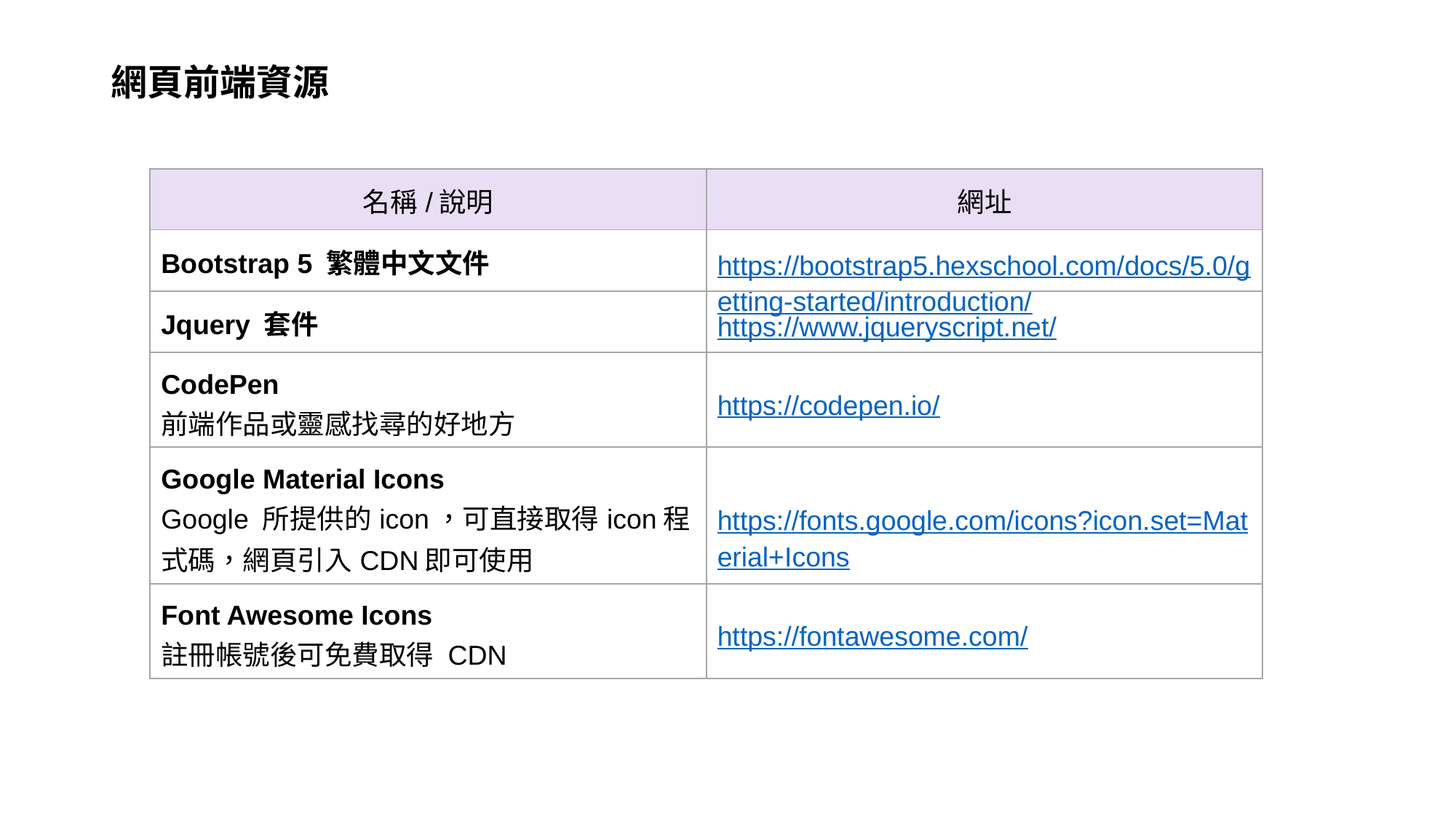

# 網頁前端資源
| 名稱/說明 | 網址 |
| --- | --- |
| Bootstrap 5 繁體中文文件 | https://bootstrap5.hexschool.com/docs/5.0/getting-started/introduction/ |
| Jquery 套件 | https://www.jqueryscript.net/ |
| CodePen 前端作品或靈感找尋的好地方 | https://codepen.io/ |
| Google Material Icons Google 所提供的icon，可直接取得icon程式碼，網頁引入CDN即可使用 | https://fonts.google.com/icons?icon.set=Material+Icons |
| Font Awesome Icons 註冊帳號後可免費取得 CDN | https://fontawesome.com/ |